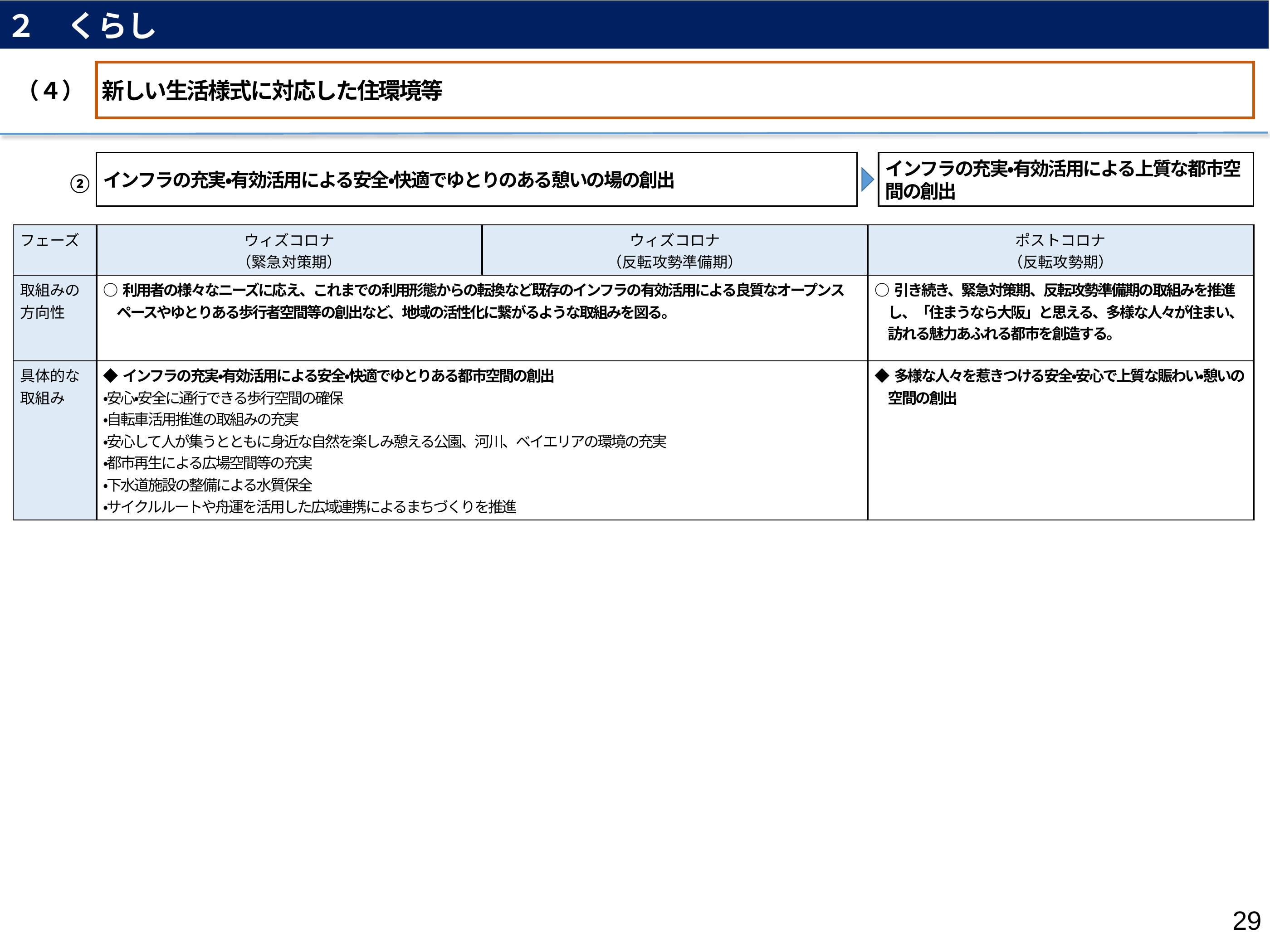

２　くらし
（４）
新しい生活様式に対応した住環境等
インフラの充実・有効活用による安全・快適でゆとりのある憩いの場の創出
インフラの充実・有効活用による上質な都市空間の創出
②

| フェーズ | ウィズコロナ （緊急対策期） | ウィズコロナ （反転攻勢準備期） | ポストコロナ （反転攻勢期） |
| --- | --- | --- | --- |
| 取組みの 方向性 | ○利用者の様々なニーズに応え、これまでの利用形態からの転換など既存のインフラの有効活用による良質なオープンスペースやゆとりある歩行者空間等の創出など、地域の活性化に繋がるような取組みを図る。 |  | ○引き続き、緊急対策期、反転攻勢準備期の取組みを推進し、「住まうなら大阪」と思える、多様な人々が住まい、訪れる魅力あふれる都市を創造する。 |
| 具体的な 取組み | ◆インフラの充実・有効活用による安全・快適でゆとりある都市空間の創出 ・安心・安全に通行できる歩行空間の確保 ・自転車活用推進の取組みの充実 ・安心して人が集うとともに身近な自然を楽しみ憩える公園、河川、ベイエリアの環境の充実 ・都市再生による広場空間等の充実 ・下水道施設の整備による水質保全 ・サイクルルートや舟運を活用した広域連携によるまちづくりを推進 |  | ◆多様な人々を惹きつける安全・安心で上質な賑わい・憩いの空間の創出 |
29